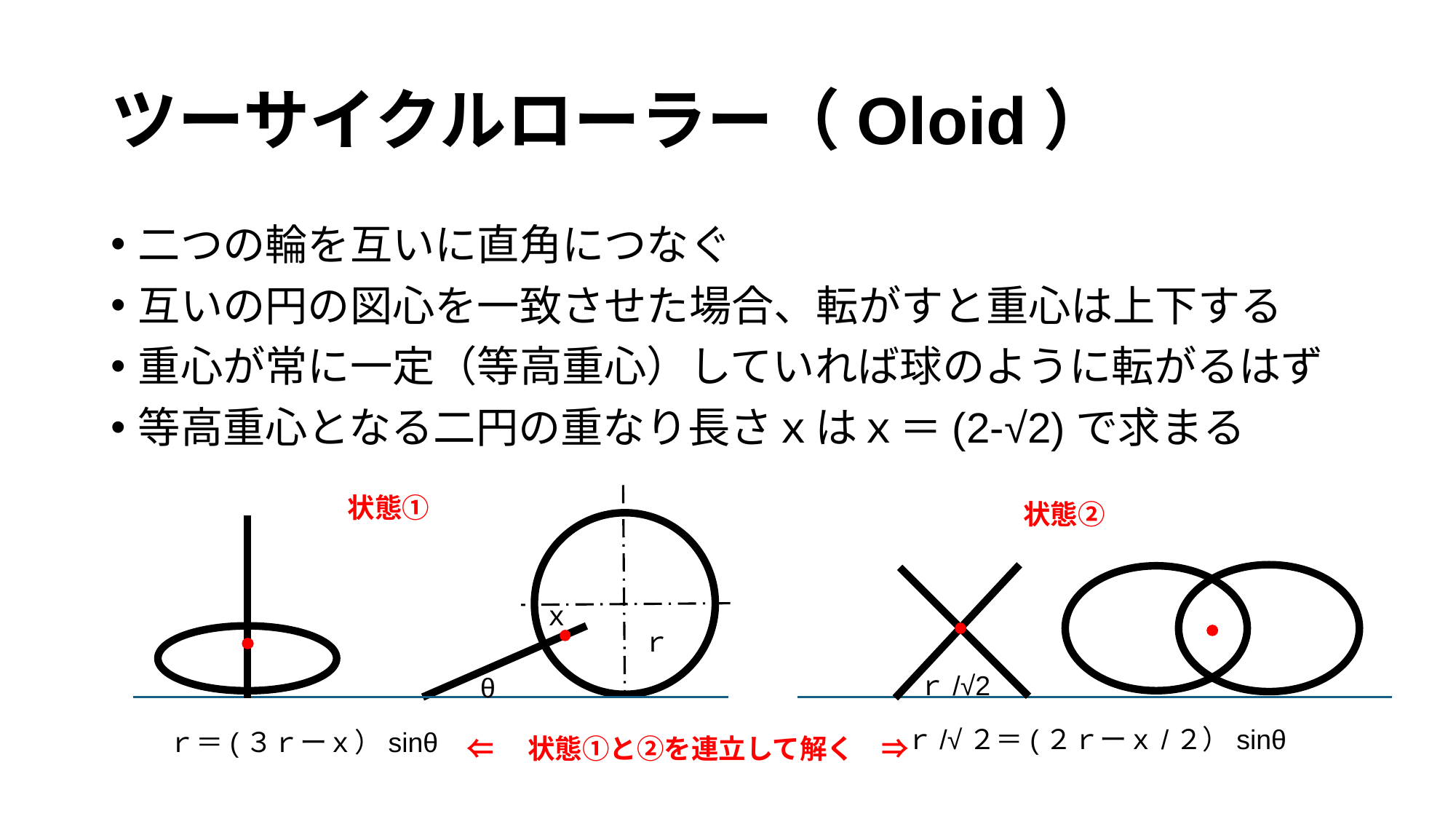

# ツーサイクルローラー（Oloid）
二つの輪を互いに直角につなぐ
互いの円の図心を一致させた場合、転がすと重心は上下する
重心が常に一定（等高重心）していれば球のように転がるはず
等高重心となる二円の重なり長さｘはｘ＝(2-√2)で求まる
状態①
状態②

ｘ
ｒ

ｒ/√2
θ
ｒ/√２＝(２ｒーｘ/２）sinθ
ｒ＝(３ｒーｘ）sinθ
⇐　状態①と②を連立して解く　⇒